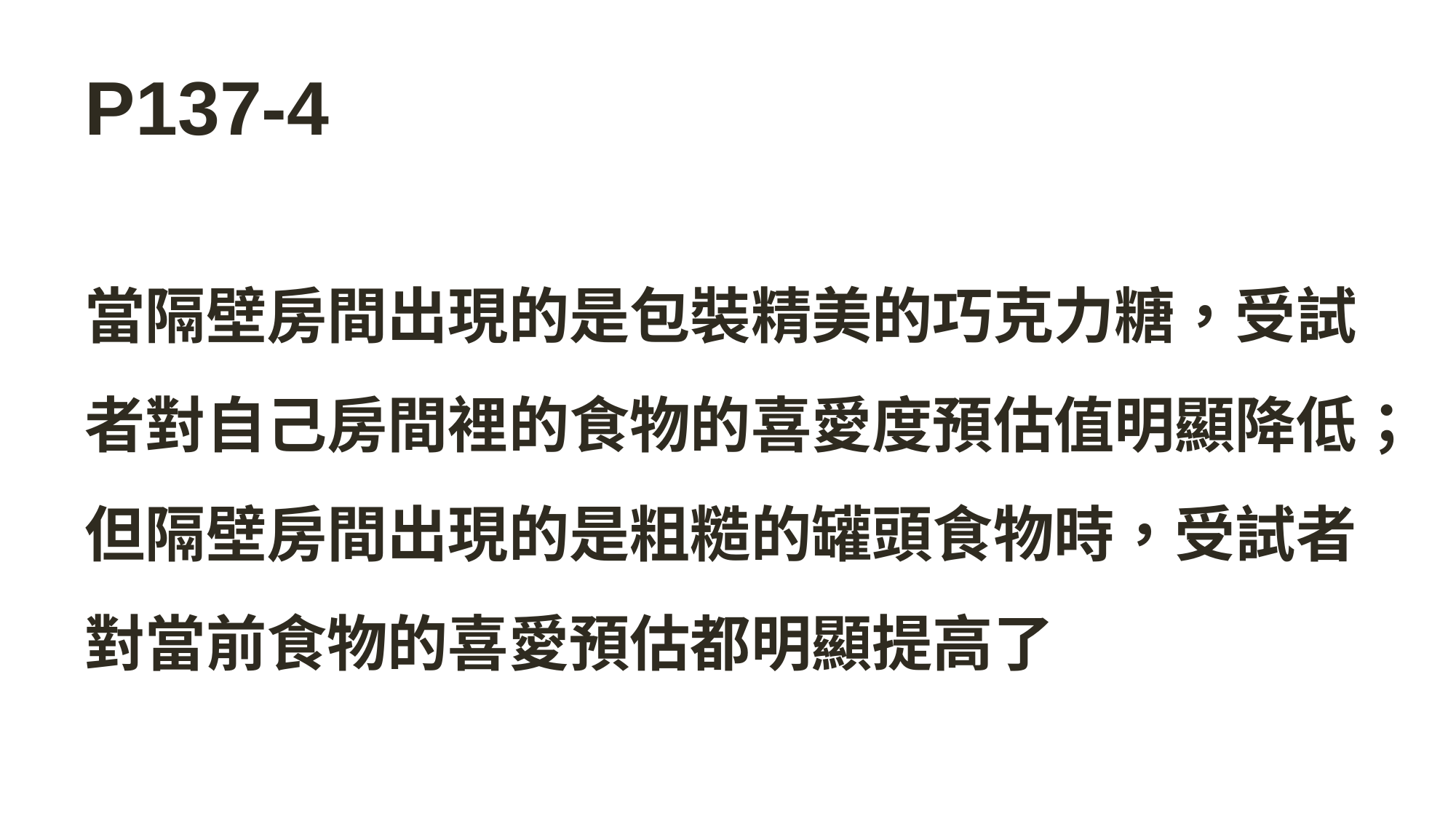

P137-4
當隔壁房間出現的是包裝精美的巧克力糖，受試者對自己房間裡的食物的喜愛度預估值明顯降低；但隔壁房間出現的是粗糙的罐頭食物時，受試者對當前食物的喜愛預估都明顯提高了